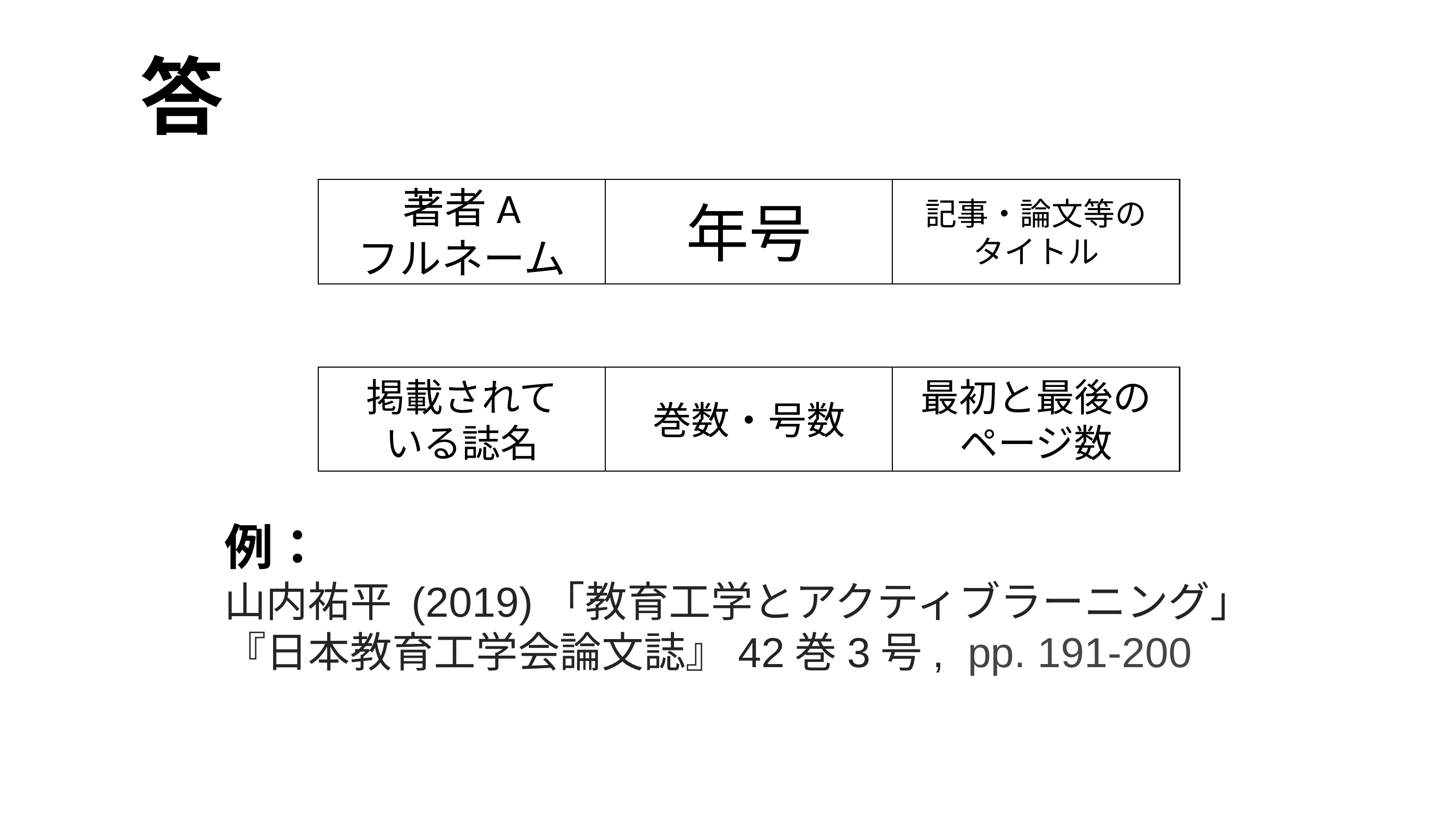

# 答
年号
記事・論文等の
タイトル
著者A
フルネーム
最初と最後の
ページ数
巻数・号数
掲載されて
いる誌名
例：
山内祐平 (2019)「教育工学とアクティブラーニング」『日本教育工学会論文誌』42巻3号,  pp. 191-200